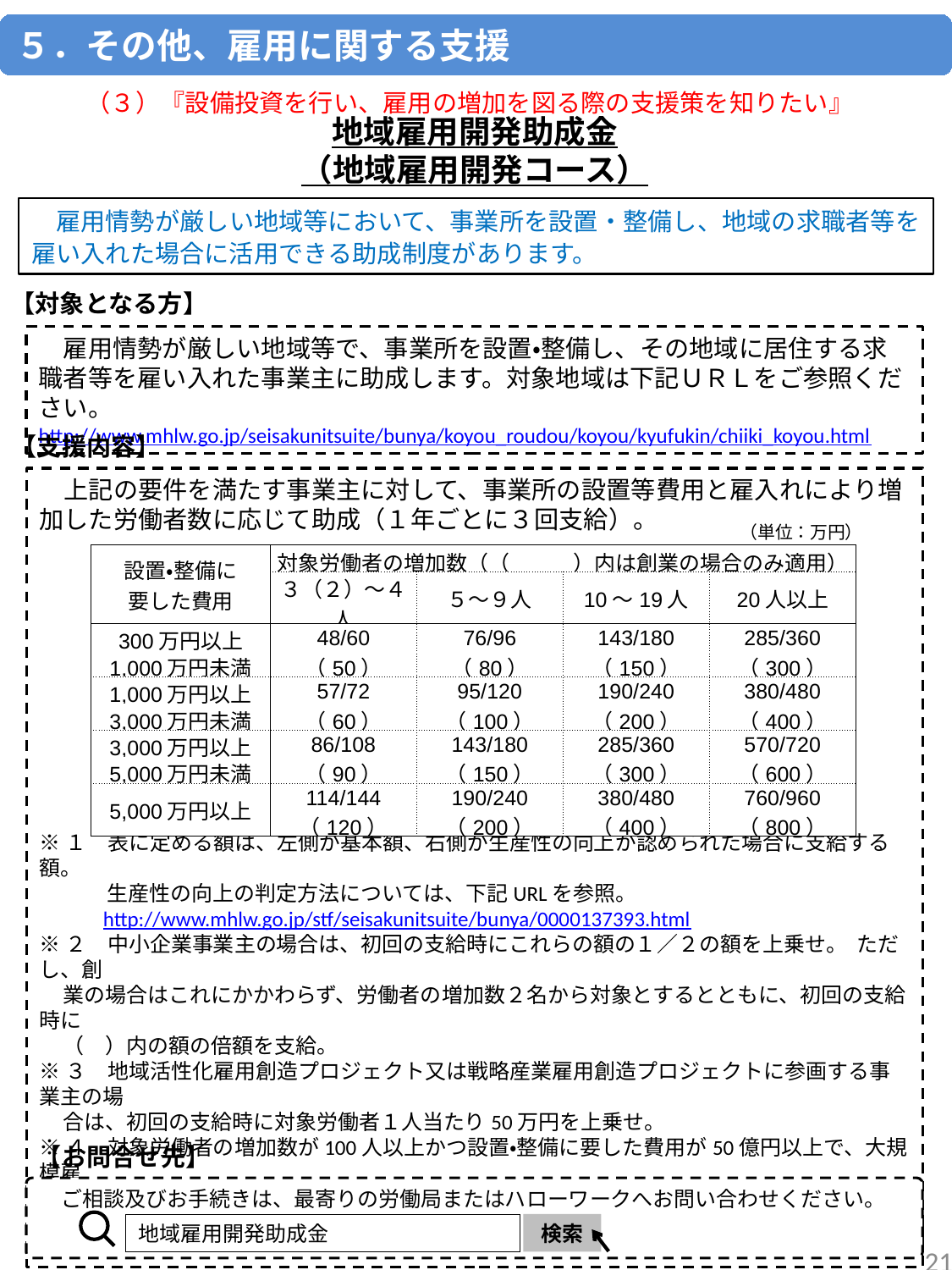

５．その他、雇用に関する支援
（３）『設備投資を行い、雇用の増加を図る際の支援策を知りたい』
地域雇用開発助成金
（地域雇用開発コース）
　雇用情勢が厳しい地域等において、事業所を設置・整備し、地域の求職者等を雇い入れた場合に活用できる助成制度があります。
【対象となる方】
　雇用情勢が厳しい地域等で、事業所を設置・整備し、その地域に居住する求職者等を雇い入れた事業主に助成します。対象地域は下記ＵＲＬをご参照ください。
http://www.mhlw.go.jp/seisakunitsuite/bunya/koyou_roudou/koyou/kyufukin/chiiki_koyou.html
【支援内容】
　上記の要件を満たす事業主に対して、事業所の設置等費用と雇入れにより増加した労働者数に応じて助成（１年ごとに３回支給）。

※１　表に定める額は、左側が基本額、右側が生産性の向上が認められた場合に支給する額。
　　　 生産性の向上の判定方法については、下記URLを参照。
       　http://www.mhlw.go.jp/stf/seisakunitsuite/bunya/0000137393.html
※２　中小企業事業主の場合は、初回の支給時にこれらの額の１／２の額を上乗せ。  ただし、創
    業の場合はこれにかかわらず、労働者の増加数２名から対象とするとともに、初回の支給時に
    （　）内の額の倍額を支給。
※３　地域活性化雇用創造プロジェクト又は戦略産業雇用創造プロジェクトに参画する事業主の場
    合は、初回の支給時に対象労働者１人当たり50万円を上乗せ。
※４　対象労働者の増加数が100人以上かつ設置・整備に要した費用が50億円以上で、大規模雇
    用開発計画を提出した事業主の場合は、※１～３にかかわらず、支給要件に応じて0.95億円～
    2.4億円を助成。
（単位：万円）
| 設置・整備に 要した費用 | 対象労働者の増加数（（　　　）内は創業の場合のみ適用） |  |  |  |
| --- | --- | --- | --- | --- |
|  | ３（２）～４人 | ５～９人 | 10～19人 | 20人以上 |
| 300万円以上 | 48/60 | 76/96 | 143/180 | 285/360 |
| 1,000万円未満 | （50） | （80） | （150） | （300） |
| 1,000万円以上 | 57/72 | 95/120 | 190/240 | 380/480 |
| 3,000万円未満 | （60） | （100） | （200） | （400） |
| 3,000万円以上 | 86/108 | 143/180 | 285/360 | 570/720 |
| 5,000万円未満 | （90） | （150） | （300） | （600） |
| 5,000万円以上 | 114/144 | 190/240 | 380/480 | 760/960 |
|  | （120） | （200） | （400） | （800） |
　【お問合せ先】
　ご相談及びお手続きは、最寄りの労働局またはハローワークへお問い合わせください。

検索
地域雇用開発助成金
21